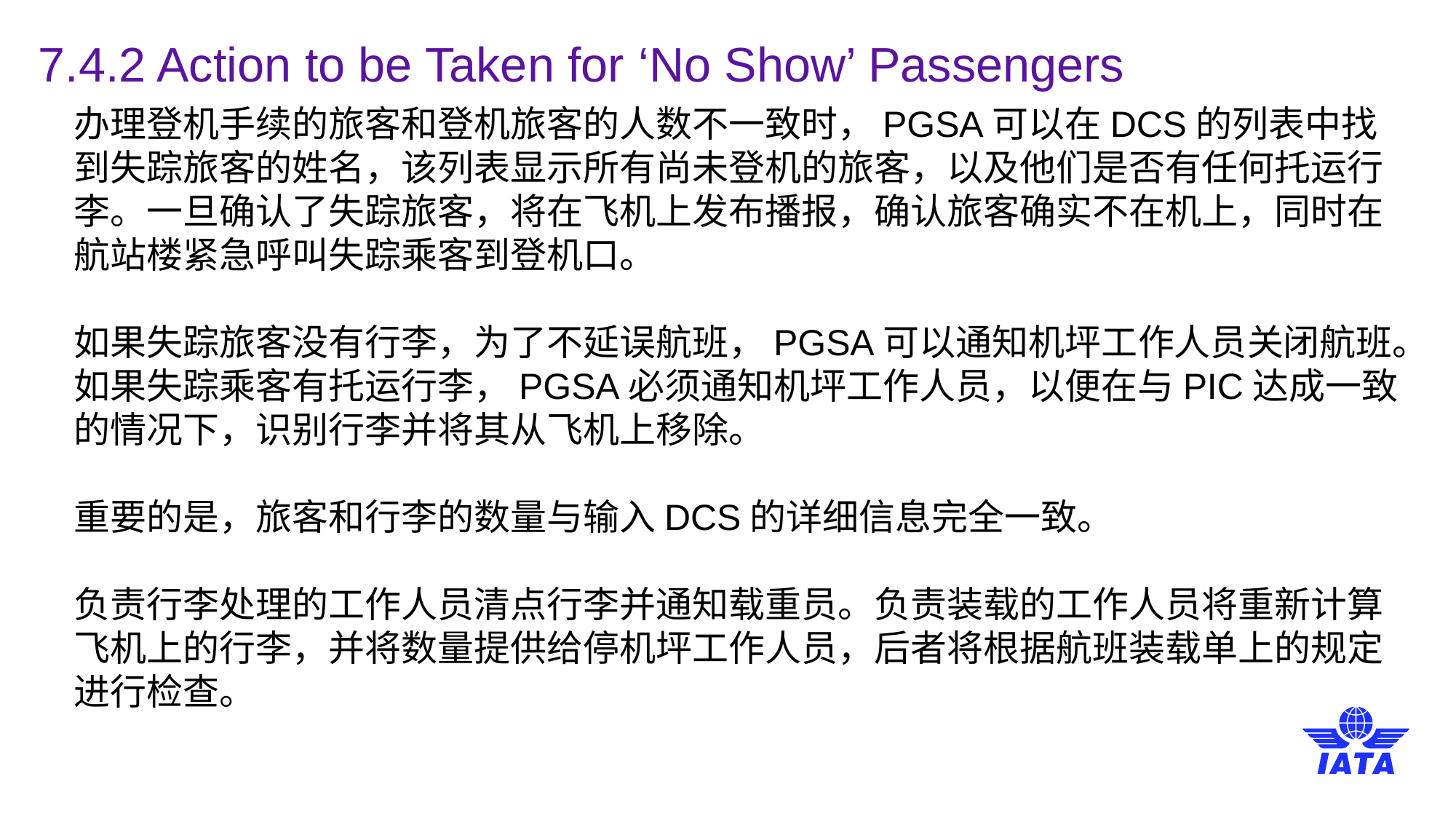

# 7.4.2 Action to be Taken for ‘No Show’ Passengers
办理登机手续的旅客和登机旅客的人数不一致时，PGSA可以在DCS的列表中找到失踪旅客的姓名，该列表显示所有尚未登机的旅客，以及他们是否有任何托运行李。一旦确认了失踪旅客，将在飞机上发布播报，确认旅客确实不在机上，同时在航站楼紧急呼叫失踪乘客到登机口。

如果失踪旅客没有行李，为了不延误航班，PGSA可以通知机坪工作人员关闭航班。如果失踪乘客有托运行李，PGSA必须通知机坪工作人员，以便在与PIC达成一致的情况下，识别行李并将其从飞机上移除。

重要的是，旅客和行李的数量与输入DCS的详细信息完全一致。

负责行李处理的工作人员清点行李并通知载重员。负责装载的工作人员将重新计算飞机上的行李，并将数量提供给停机坪工作人员，后者将根据航班装载单上的规定进行检查。
21